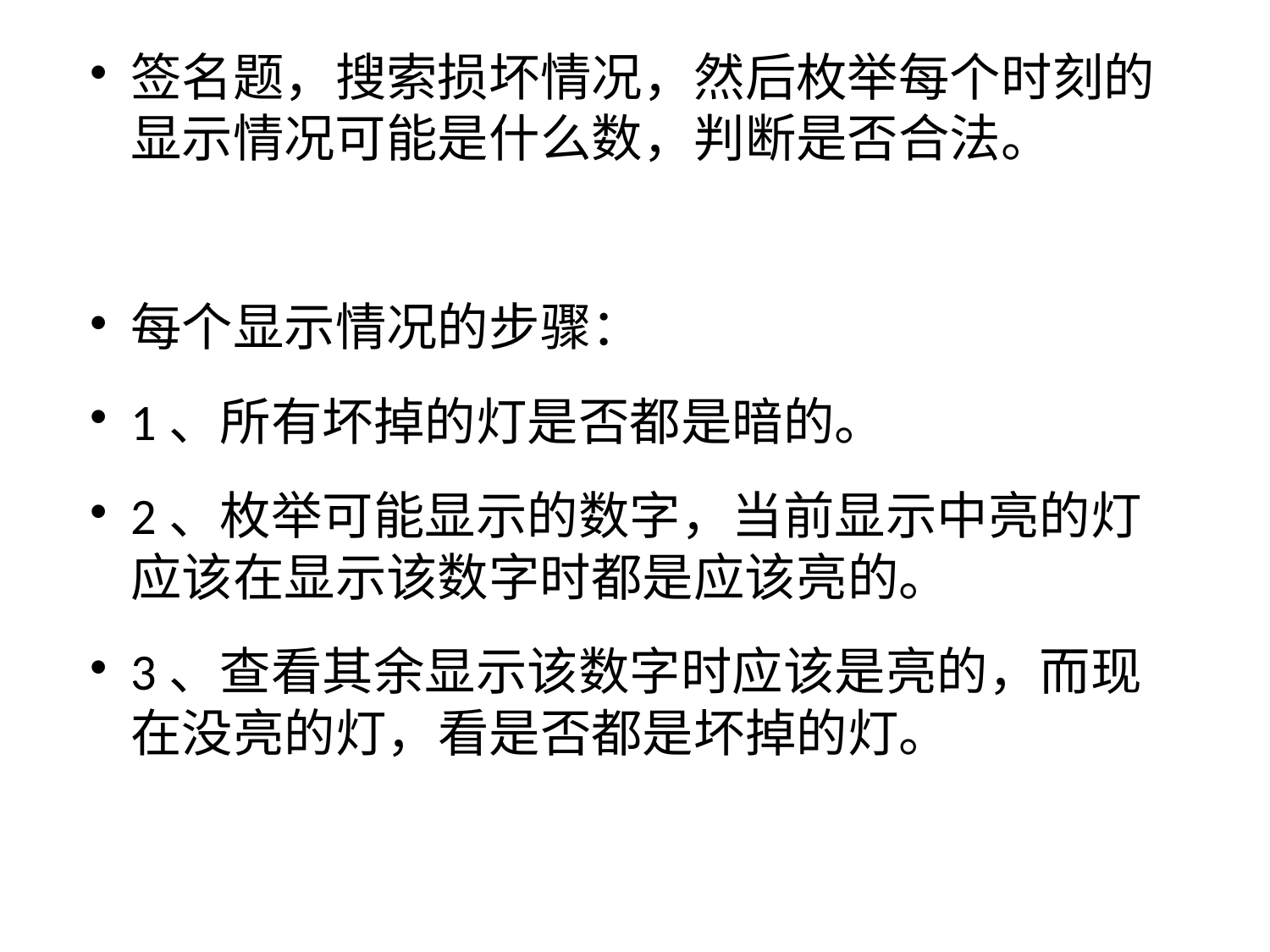

# 签名题，搜索损坏情况，然后枚举每个时刻的显示情况可能是什么数，判断是否合法。

每个显示情况的步骤：
1、所有坏掉的灯是否都是暗的。
2、枚举可能显示的数字，当前显示中亮的灯应该在显示该数字时都是应该亮的。
3、查看其余显示该数字时应该是亮的，而现在没亮的灯，看是否都是坏掉的灯。